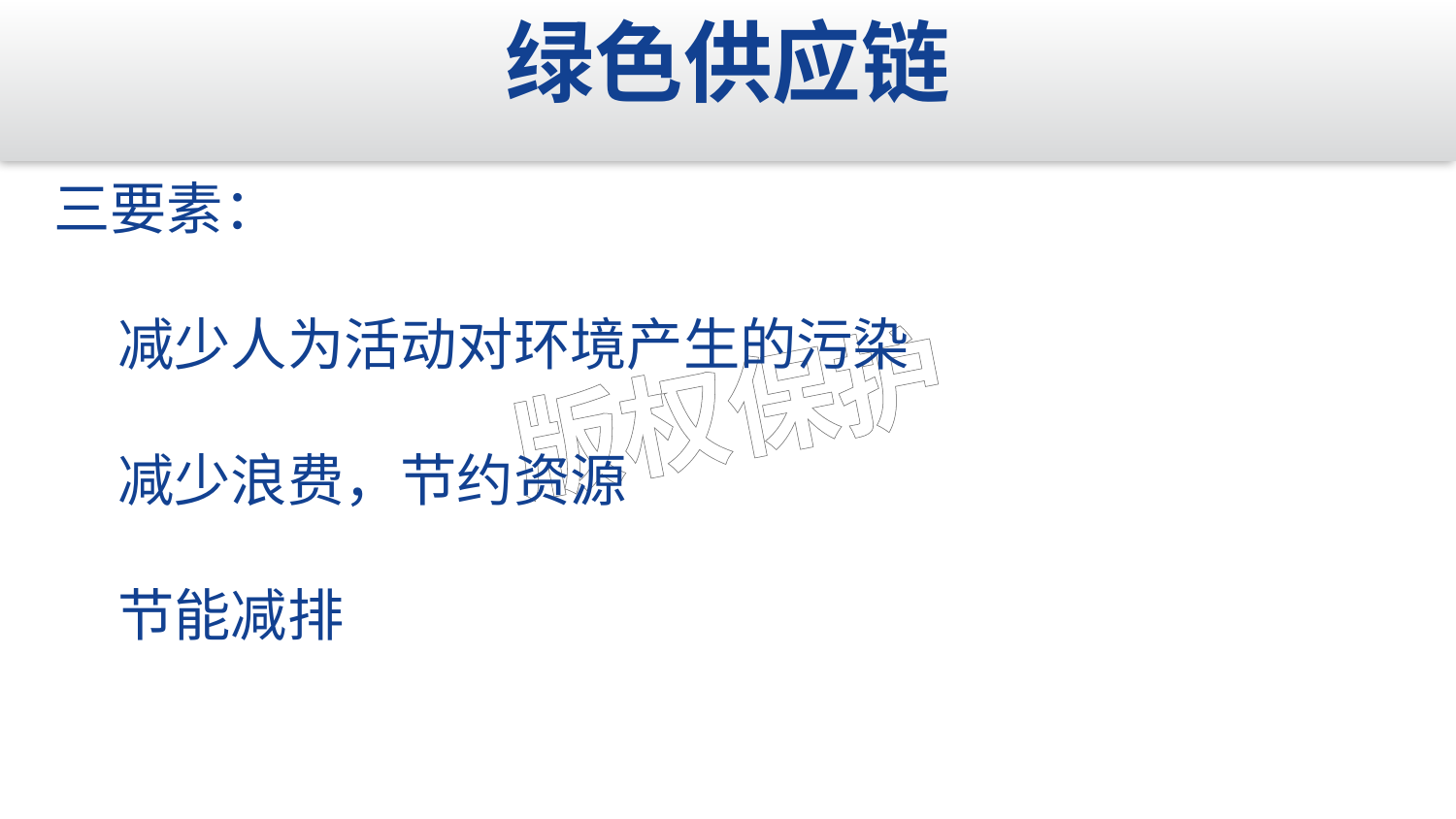

绿色供应链

三要素：

    减少人为活动对环境产生的污染

    减少浪费，节约资源

    节能减排